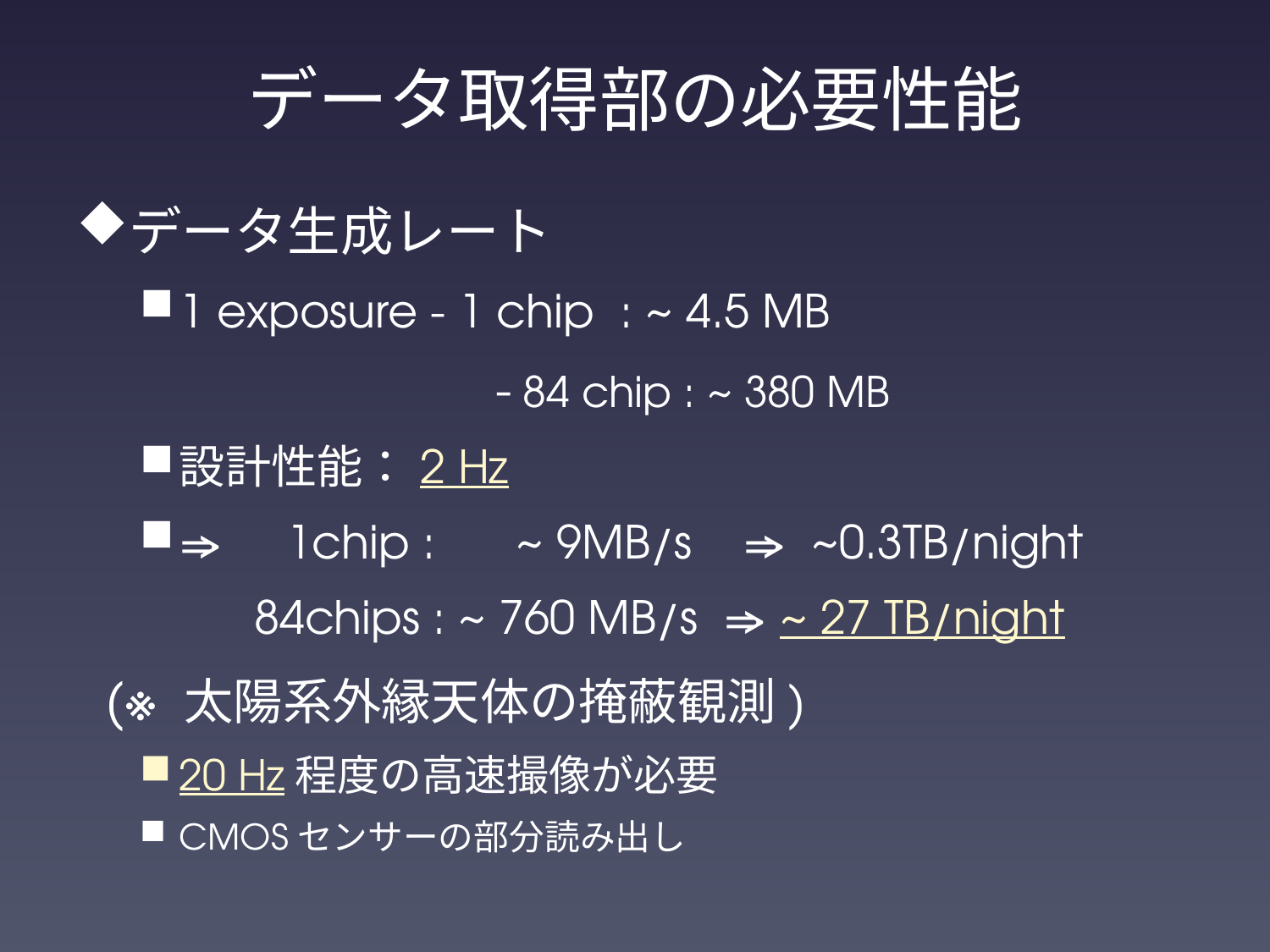

# データ取得部の必要性能
データ生成レート
1 exposure - 1 chip  : ~ 4.5 MB
		        - 84 chip : ~ 380 MB
設計性能：2 Hz
⇒     1chip : 　~ 9MB/s    ⇒  ~0.3TB/night
         84chips : ~ 760 MB/s  ⇒ ~ 27 TB/night
  (※ 太陽系外縁天体の掩蔽観測)
20 Hz程度の高速撮像が必要
CMOSセンサーの部分読み出し